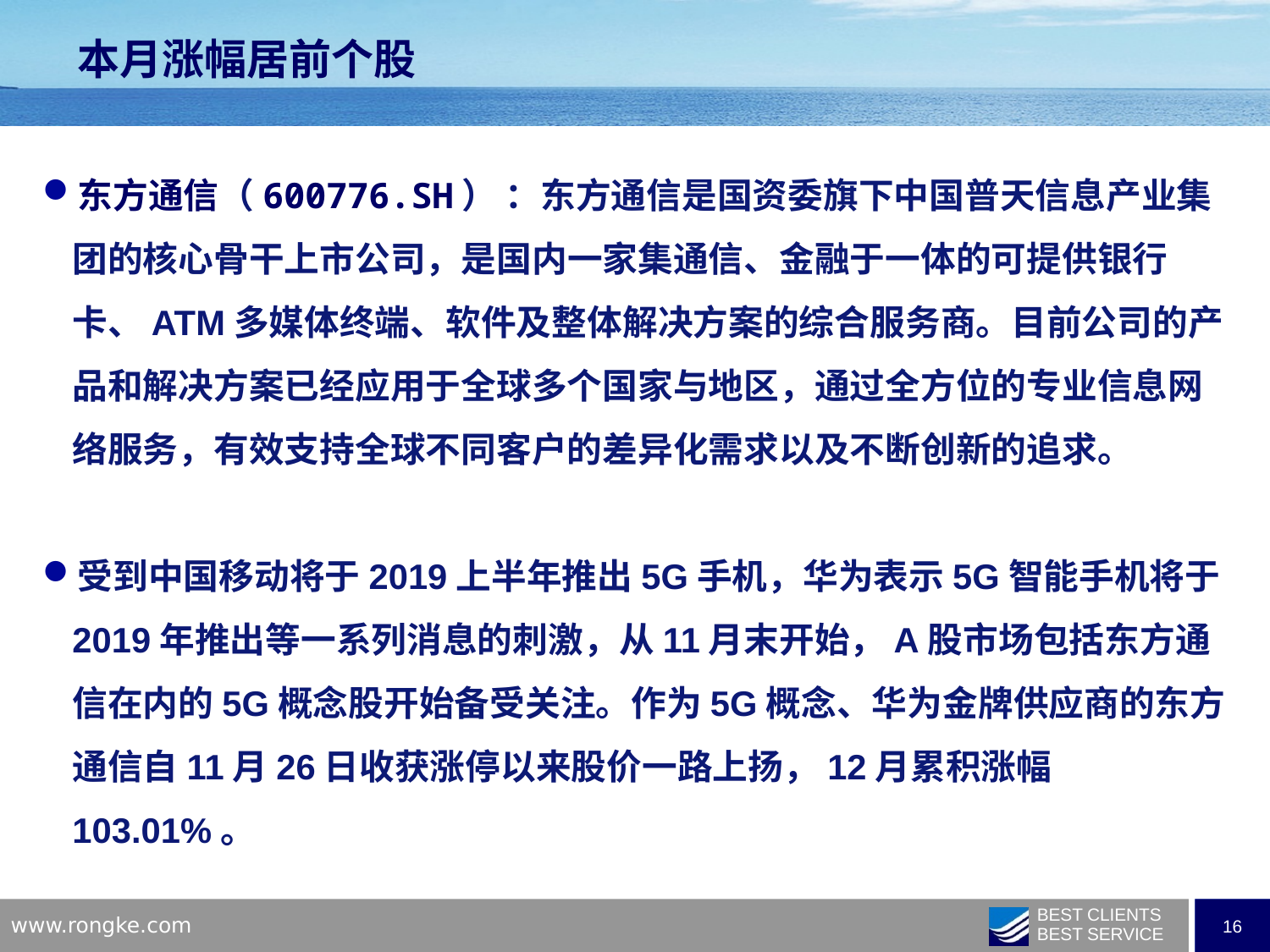

本月涨幅居前个股
东方通信（600776.SH） ：东方通信是国资委旗下中国普天信息产业集团的核心骨干上市公司，是国内一家集通信、金融于一体的可提供银行卡、ATM多媒体终端、软件及整体解决方案的综合服务商。目前公司的产品和解决方案已经应用于全球多个国家与地区，通过全方位的专业信息网络服务，有效支持全球不同客户的差异化需求以及不断创新的追求。

受到中国移动将于2019上半年推出5G手机，华为表示5G智能手机将于2019年推出等一系列消息的刺激，从11月末开始，A股市场包括东方通信在内的5G概念股开始备受关注。作为5G概念、华为金牌供应商的东方通信自11月26日收获涨停以来股价一路上扬，12月累积涨幅103.01%。